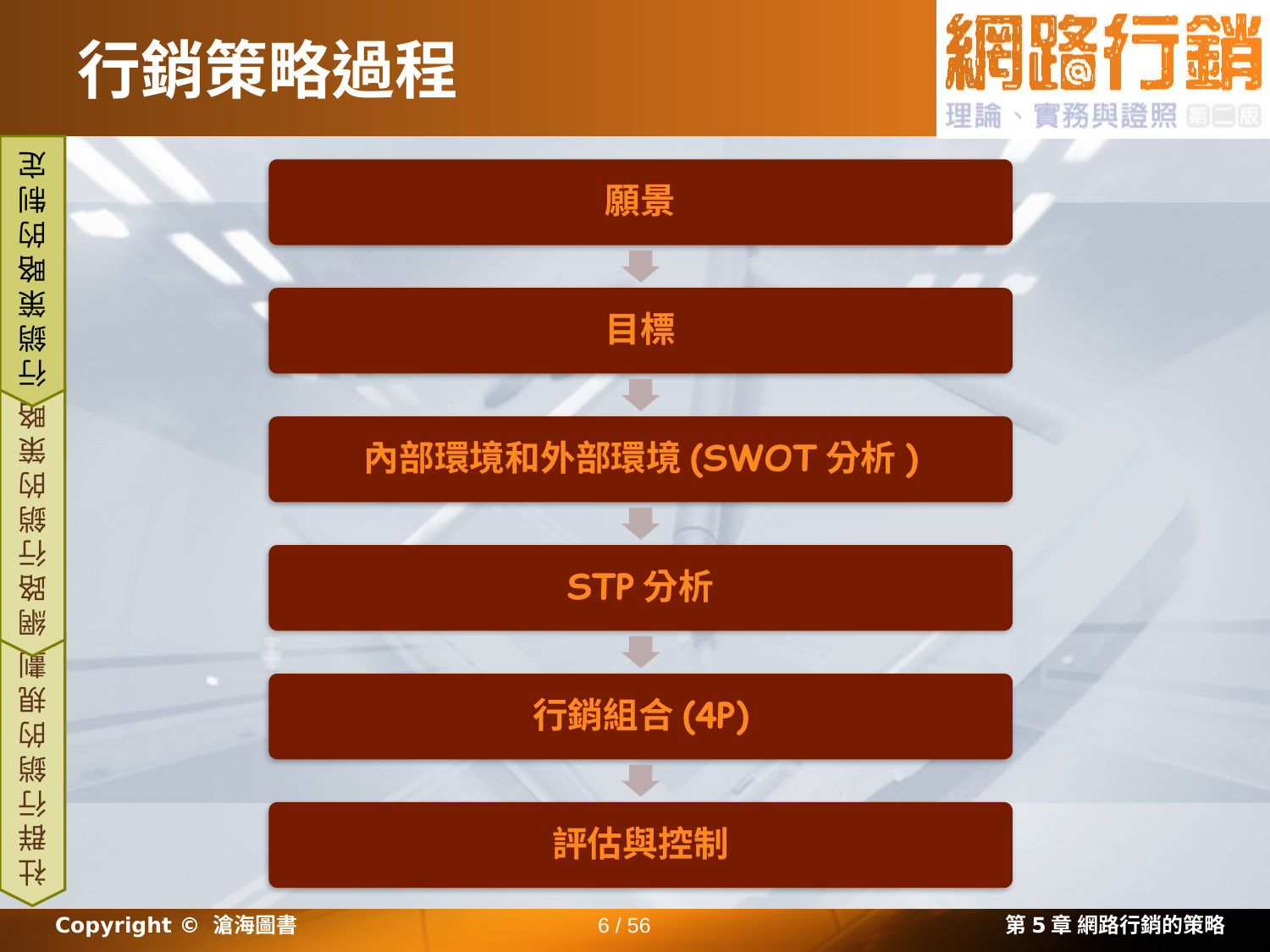

# 行銷策略過程
願景

目標

內部環境和外部環境(SWOT分析)

STP分析

行銷組合(4P)

評估與控制
行銷策略的制定
網路行銷的策略
社群行銷的規劃
Copyright © 滄海圖書
6 / 56
第5章 網路行銷的策略